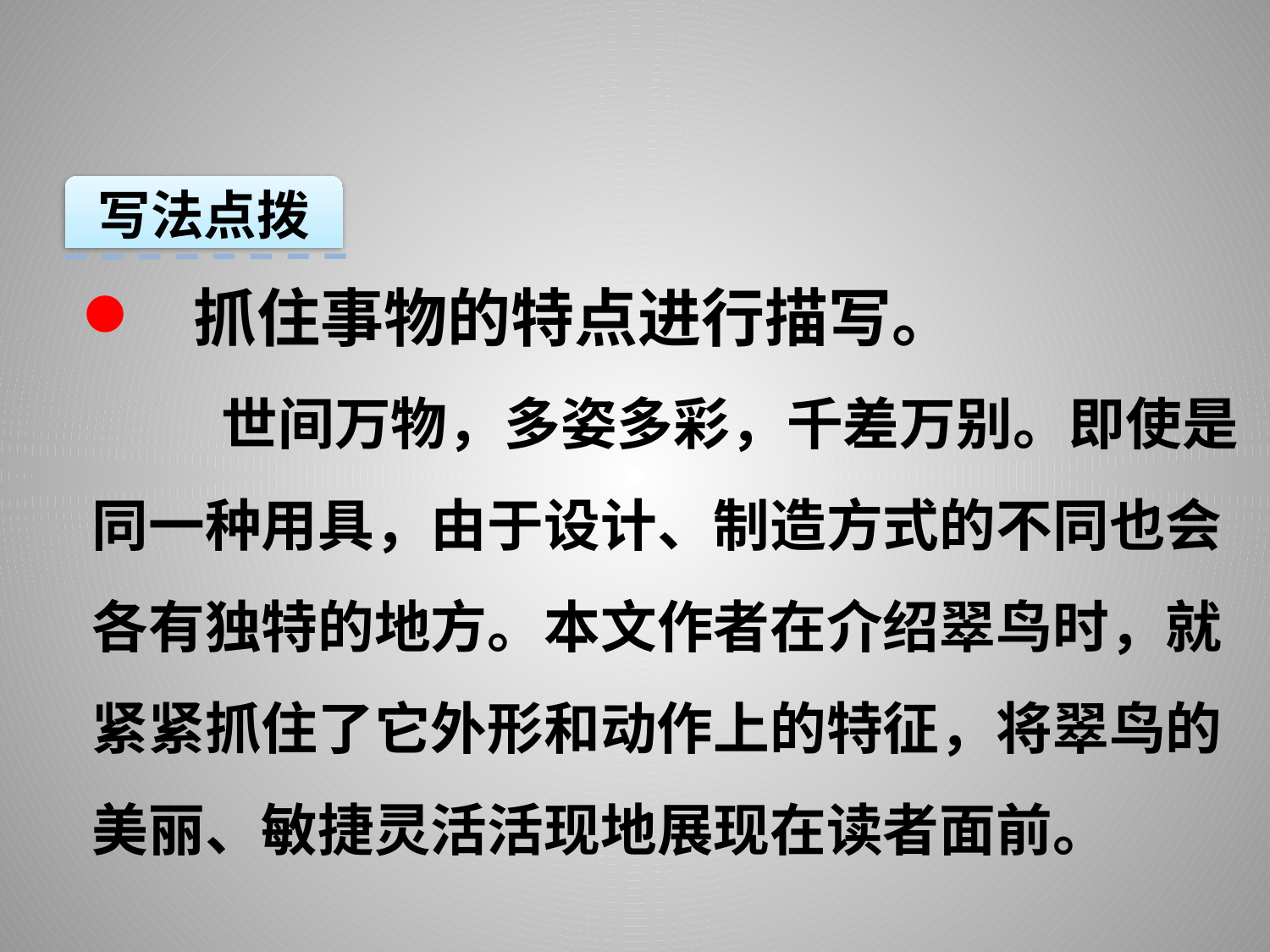

写法点拨
      抓住事物的特点进行描写。
         世间万物，多姿多彩，千差万别。即使是同一种用具，由于设计、制造方式的不同也会各有独特的地方。本文作者在介绍翠鸟时，就紧紧抓住了它外形和动作上的特征，将翠鸟的美丽、敏捷灵活活现地展现在读者面前。